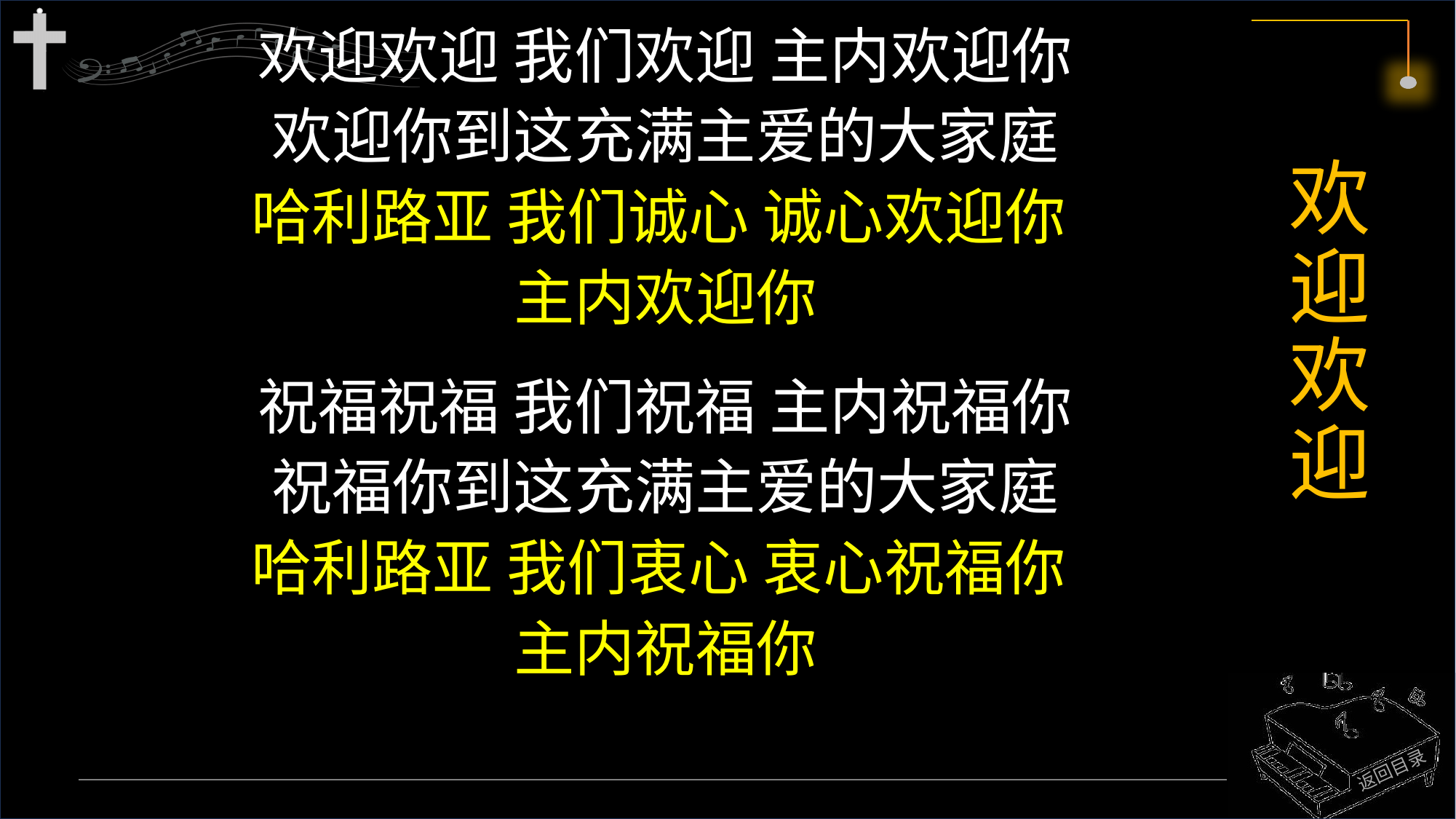

欢迎欢迎 我们欢迎 主内欢迎你
欢迎你到这充满主爱的大家庭
哈利路亚 我们诚心 诚心欢迎你
主内欢迎你

祝福祝福 我们祝福 主内祝福你
祝福你到这充满主爱的大家庭
哈利路亚 我们衷心 衷心祝福你
主内祝福你
# 欢迎欢迎